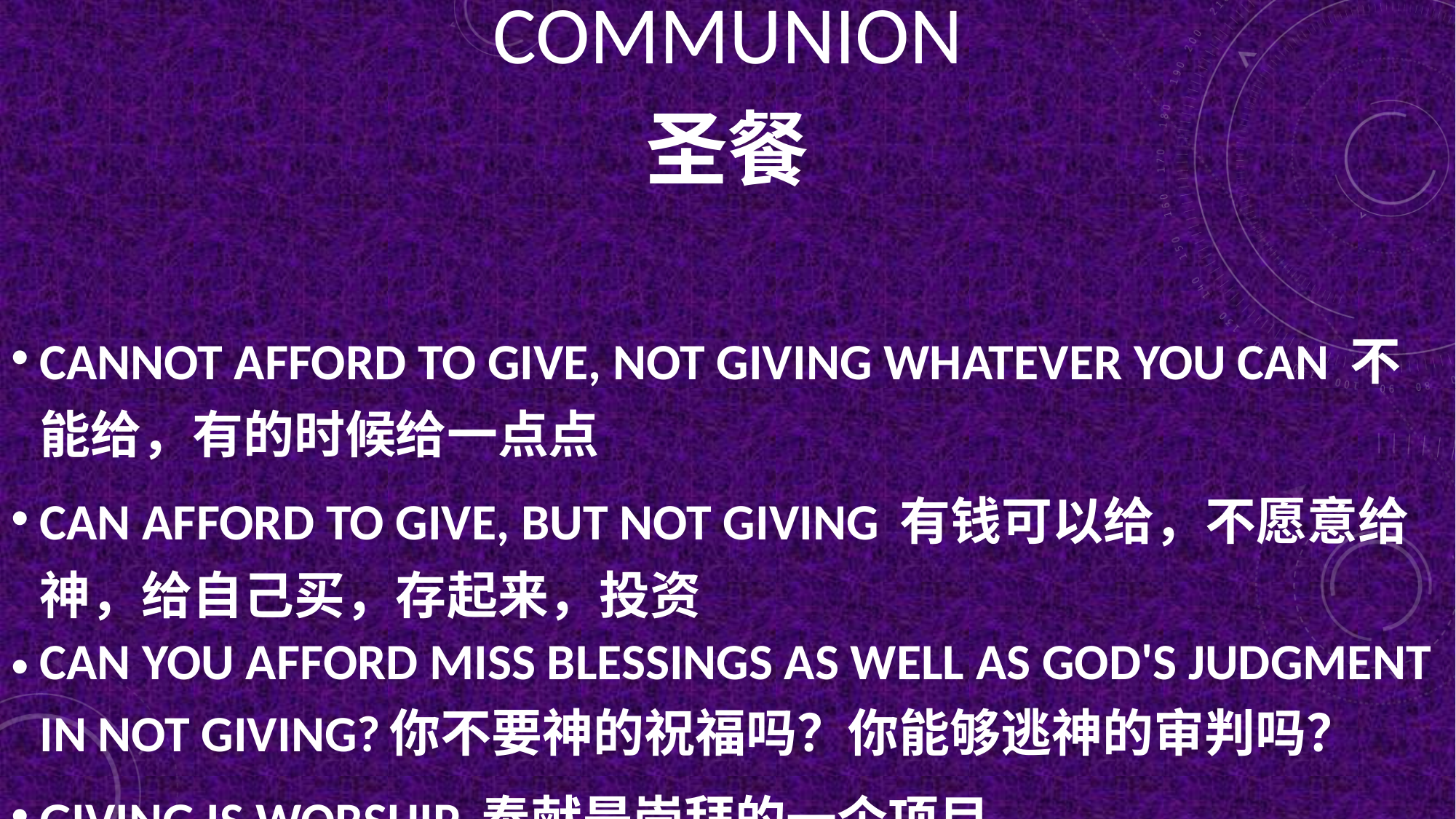

# COMMUNION 圣餐
CANNOT AFFORD TO GIVE, NOT GIVING WHATEVER YOU CAN 不能给，有的时候给一点点
CAN AFFORD TO GIVE, BUT NOT GIVING 有钱可以给，不愿意给神，给自己买，存起来，投资
CAN YOU AFFORD MISS BLESSINGS AS WELL AS GOD'S JUDGMENT IN NOT GIVING?你不要神的祝福吗？你能够逃神的审判吗？
GIVING IS WORSHIP 奉献是崇拜的一个项目